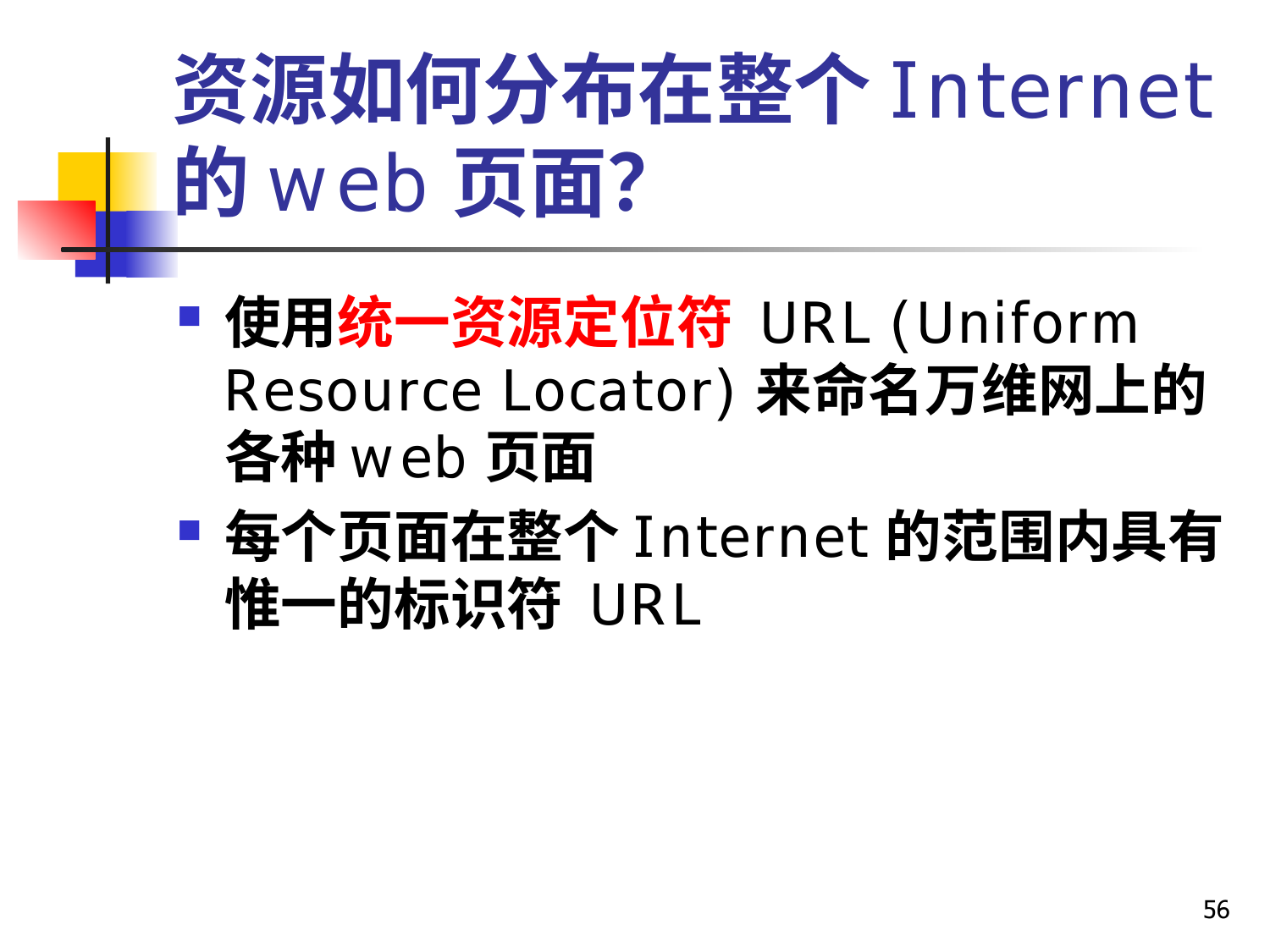

# 资源如何分布在整个Internet的web页面？
使用统一资源定位符 URL (Uniform Resource Locator)来命名万维网上的各种web页面
每个页面在整个Internet的范围内具有惟一的标识符 URL
56